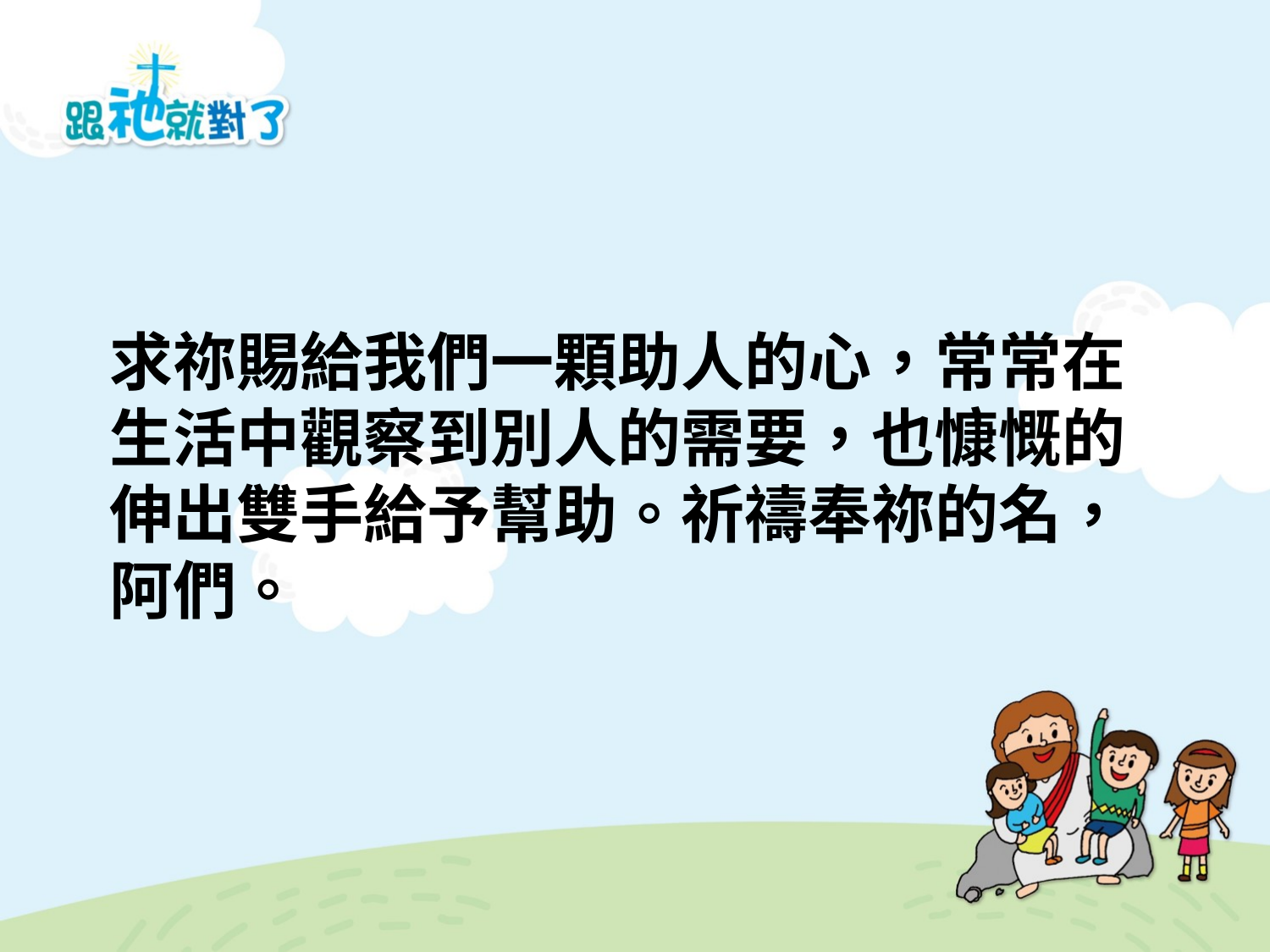

求祢賜給我們一顆助人的心，常常在生活中觀察到別人的需要，也慷慨的伸出雙手給予幫助。祈禱奉祢的名，阿們。